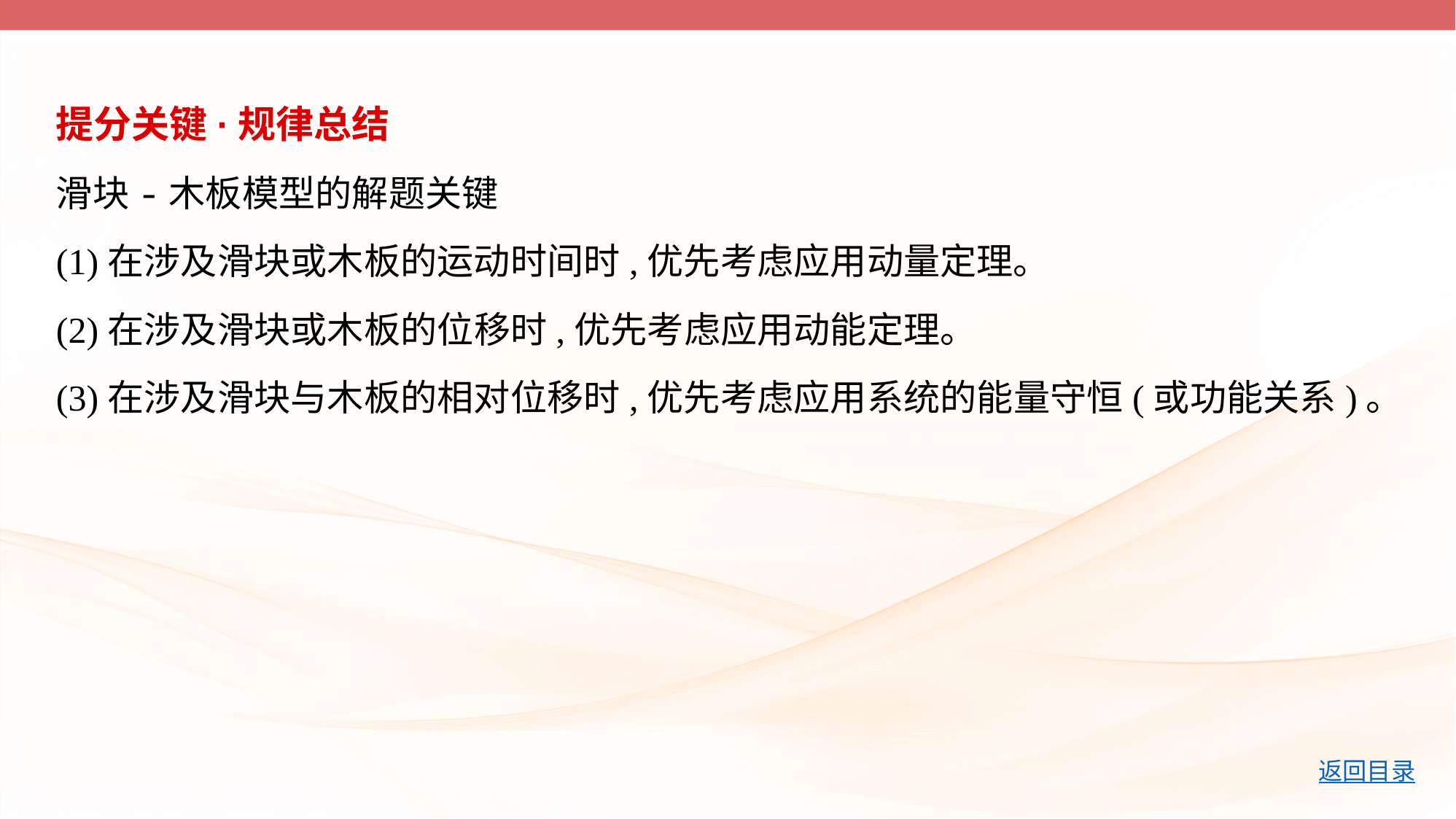

提分关键·规律总结
滑块-木板模型的解题关键
(1)在涉及滑块或木板的运动时间时,优先考虑应用动量定理。
(2)在涉及滑块或木板的位移时,优先考虑应用动能定理。
(3)在涉及滑块与木板的相对位移时,优先考虑应用系统的能量守恒(或功能关系)。